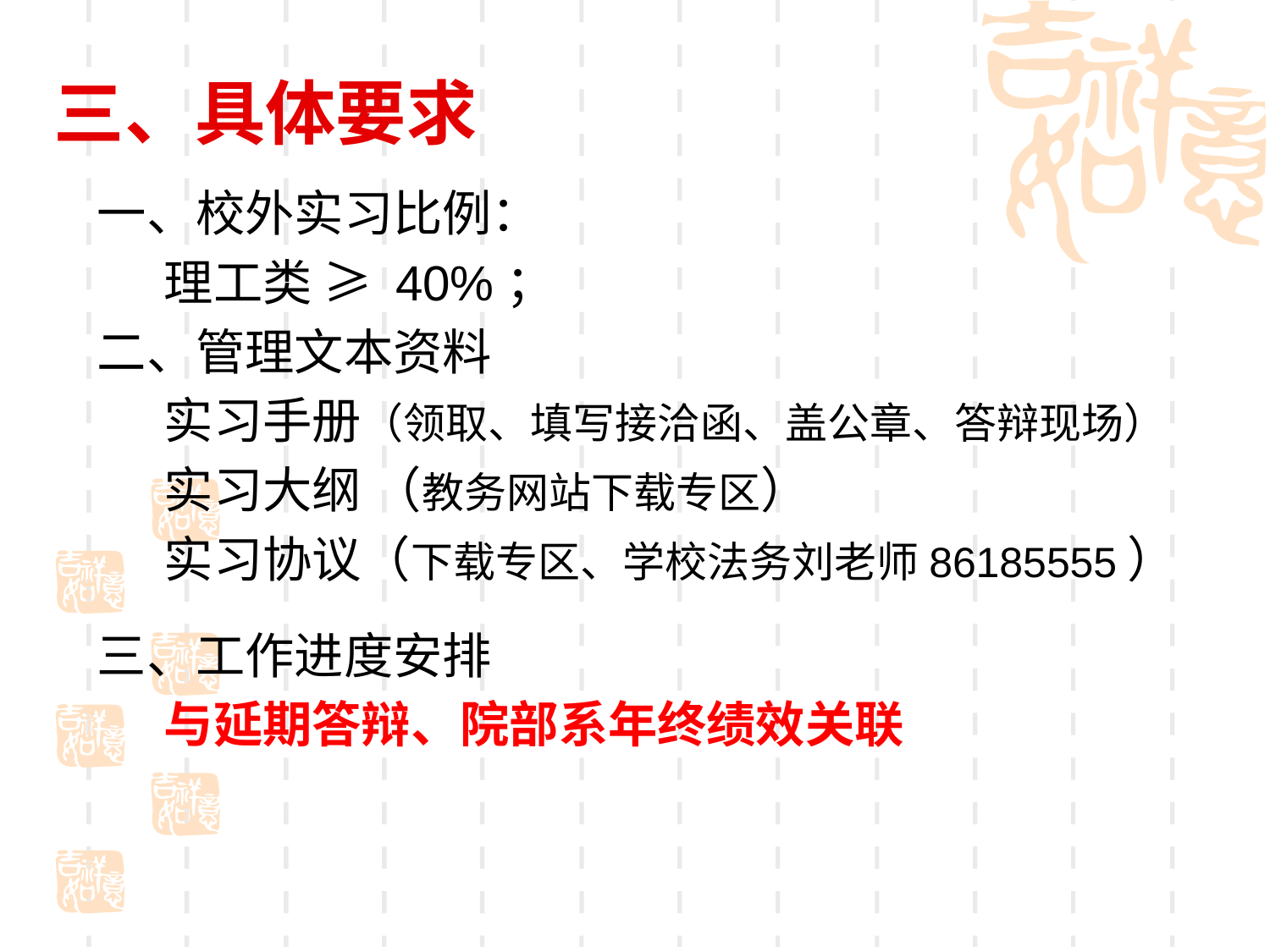

# 三、具体要求
一、校外实习比例：
     理工类 ≥ 40%；
二、管理文本资料
     实习手册（领取、填写接洽函、盖公章、答辩现场）
     实习大纲 （教务网站下载专区）
     实习协议（下载专区、学校法务刘老师86185555）

三、工作进度安排
     与延期答辩、院部系年终绩效关联